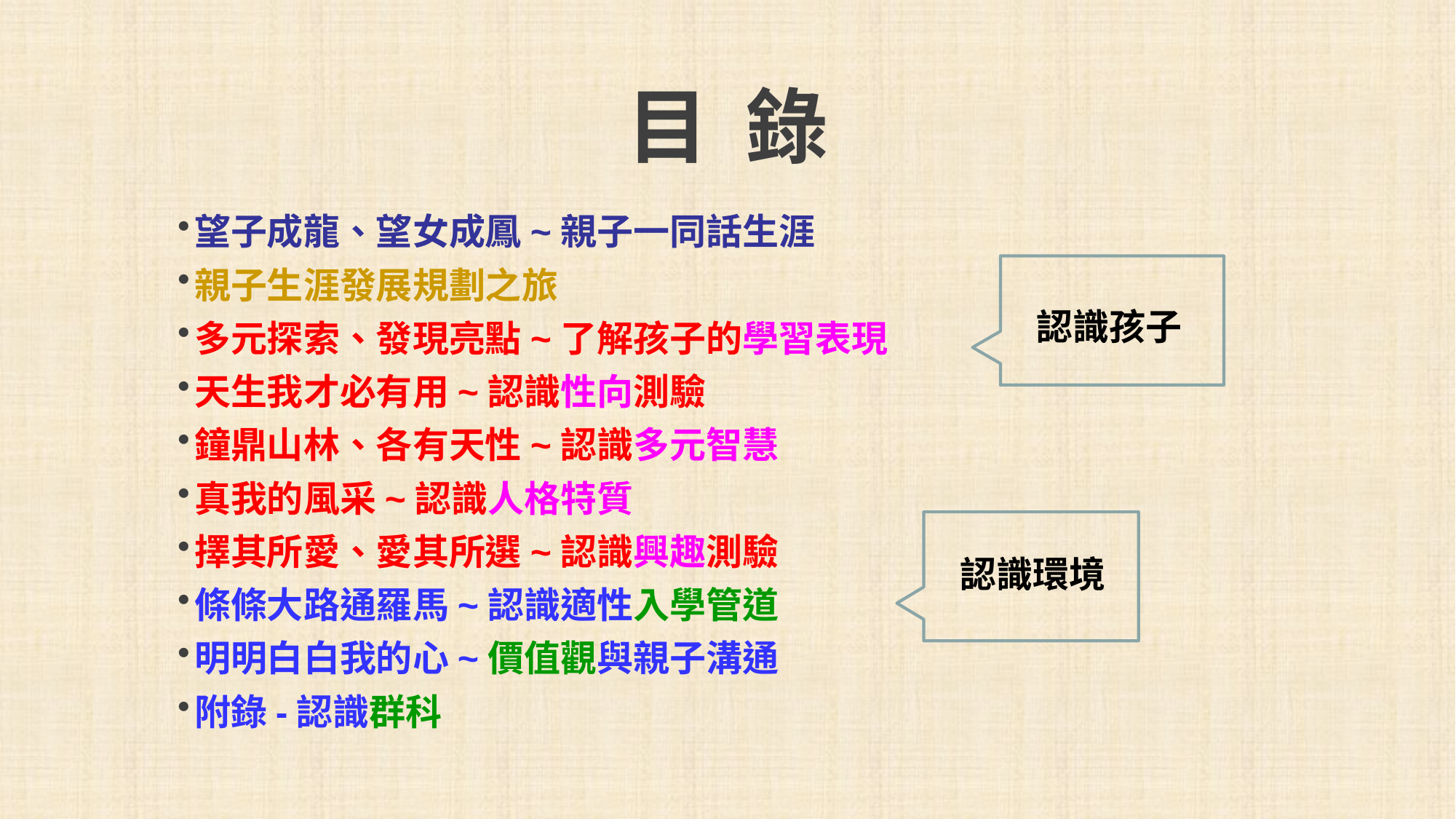

# 目  錄
望子成龍、望女成鳳~親子一同話生涯
親子生涯發展規劃之旅
多元探索、發現亮點~了解孩子的學習表現
天生我才必有用~認識性向測驗
鐘鼎山林、各有天性~認識多元智慧
真我的風采~認識人格特質
擇其所愛、愛其所選~認識興趣測驗
條條大路通羅馬~認識適性入學管道
明明白白我的心~價值觀與親子溝通
附錄-認識群科

認識孩子

認識環境